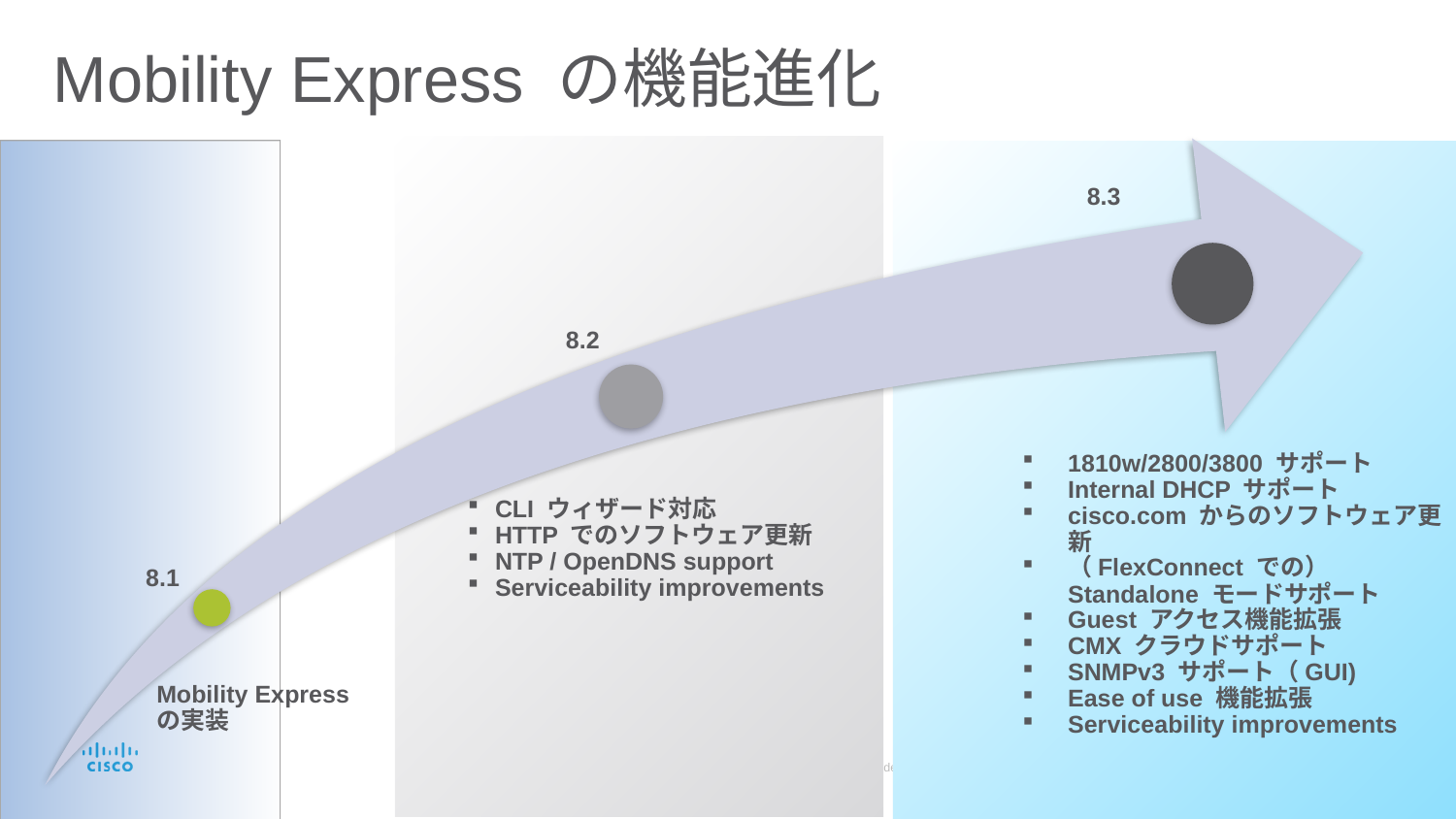

# Mobility Express の機能進化

8.3

1810w/2800/3800 サポート
Internal DHCP サポート
cisco.com からのソフトウェア更新
（FlexConnect での） Standalone モードサポート
Guest アクセス機能拡張
CMX クラウドサポート
SNMPv3 サポート（GUI)
Ease of use 機能拡張
Serviceability improvements

8.2
CLI ウィザード対応
HTTP でのソフトウェア更新
NTP / OpenDNS support
Serviceability improvements

8.1

Mobility Express
の実装